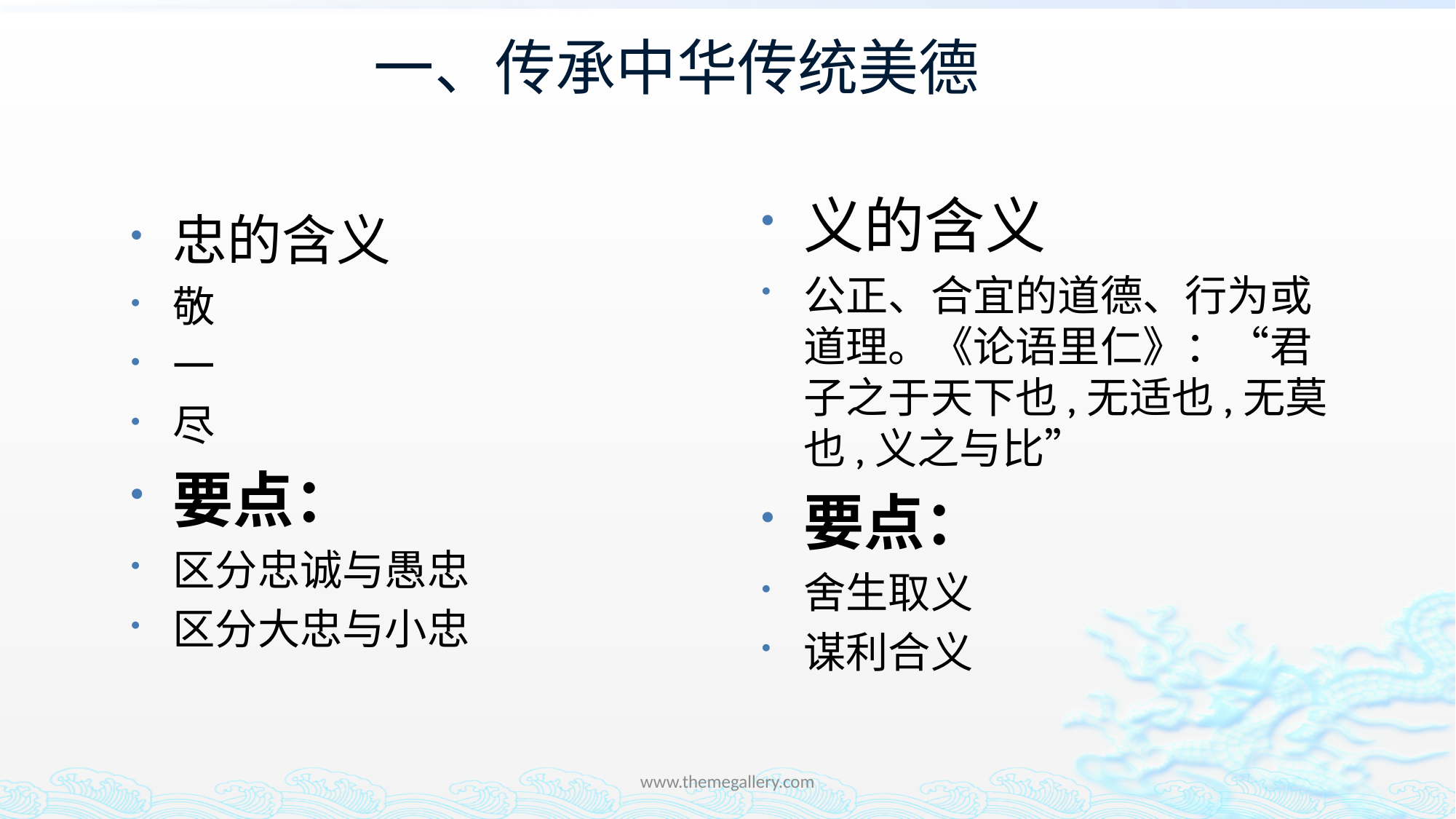

# 一、传承中华传统美德
义的含义
公正、合宜的道德、行为或道理。《论语里仁》：“君子之于天下也,无适也,无莫也,义之与比”
要点：
舍生取义
谋利合义

忠的含义
敬
一
尽
要点：
区分忠诚与愚忠
区分大忠与小忠

www.themegallery.com